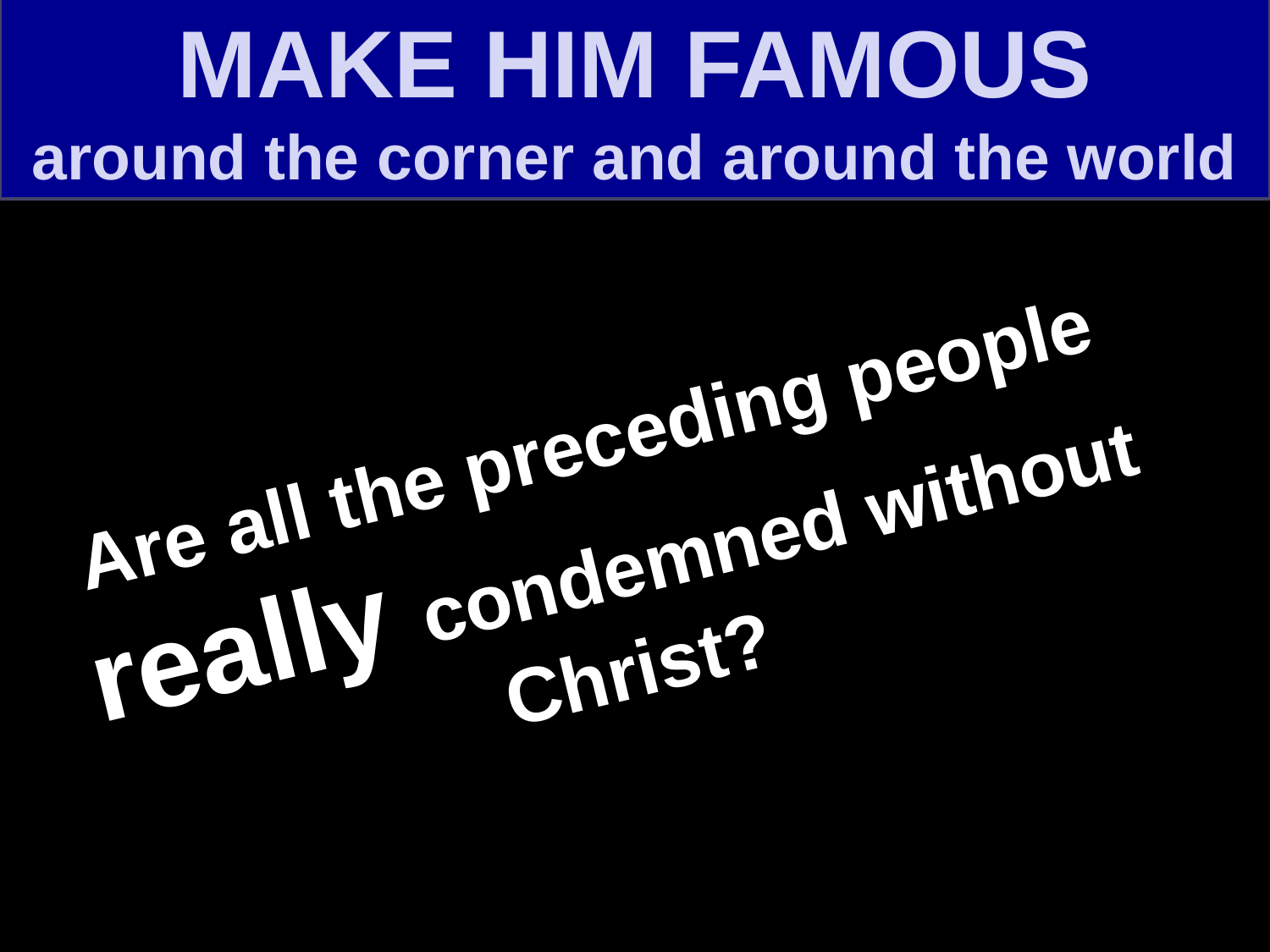

MAKE HIM FAMOUS
around the corner and around the world
# Are all the preceding people really condemned without Christ?
讓 全 世 界 都 知 道
～直到全地，直到地極～